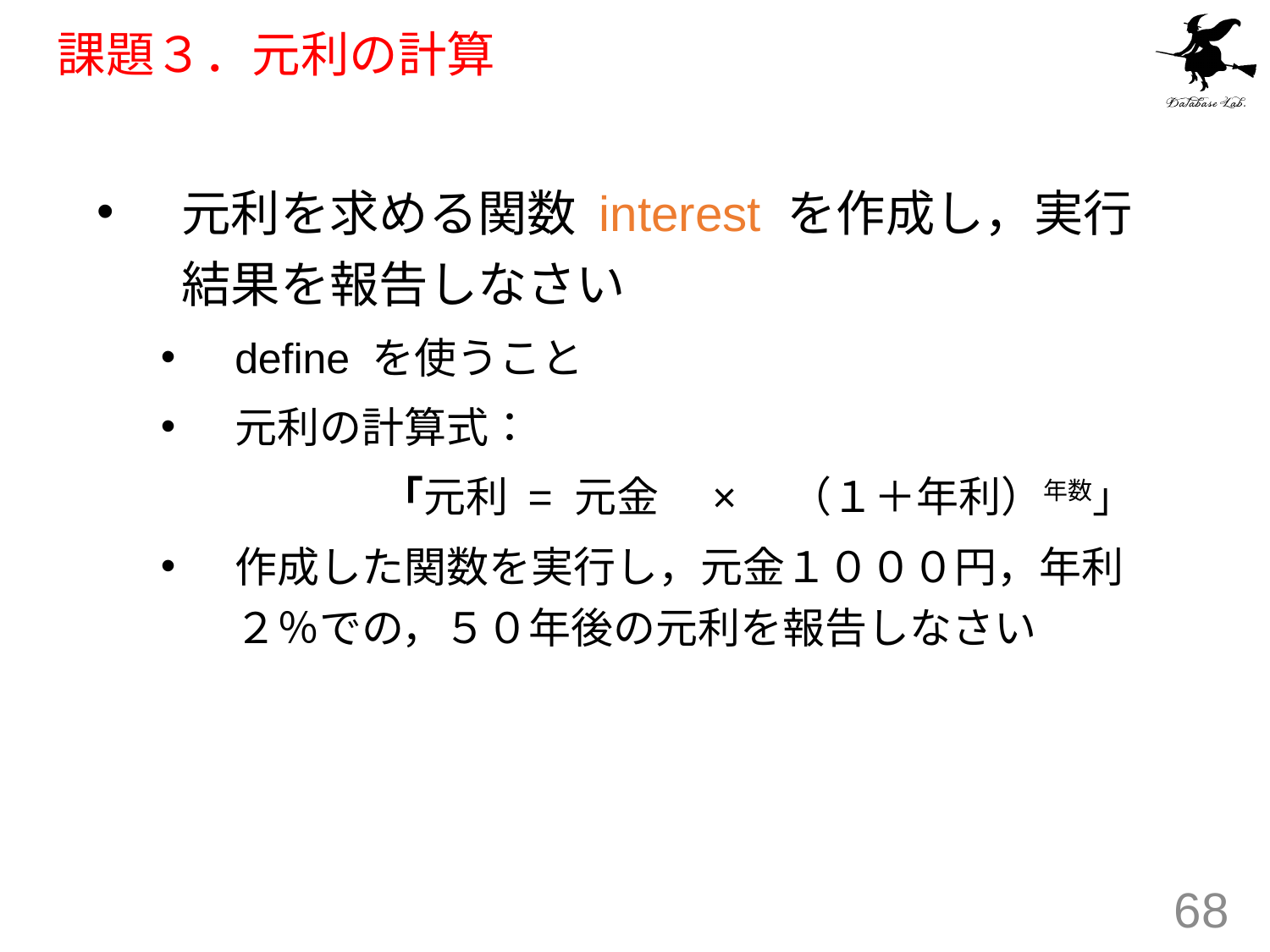

# 課題３．元利の計算
元利を求める関数 interest を作成し，実行結果を報告しなさい
define を使うこと
元利の計算式：
		 「元利 = 元金　×　（１＋年利）年数」
作成した関数を実行し，元金１０００円，年利２％での，５０年後の元利を報告しなさい

68